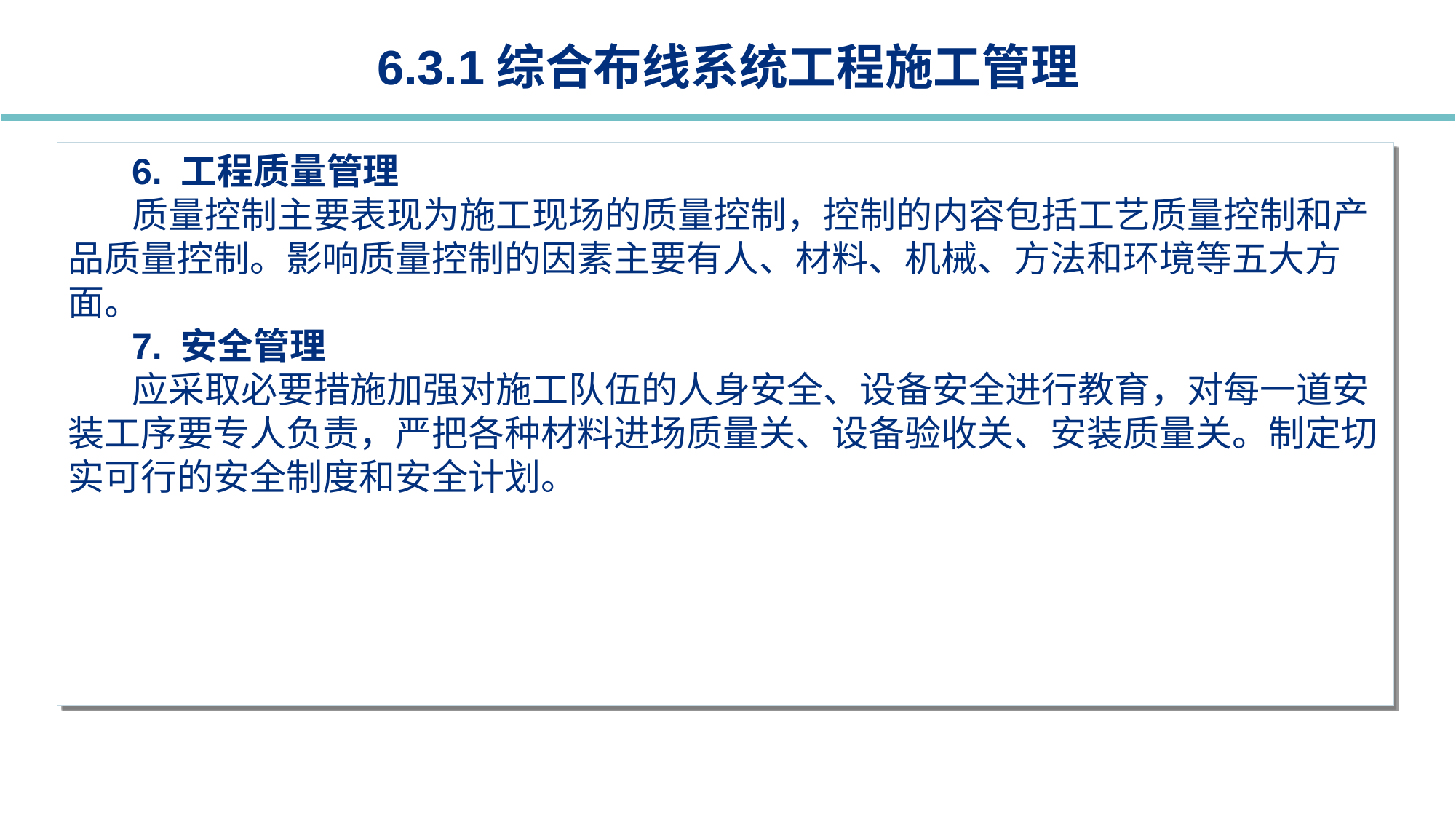

6.3.1综合布线系统工程施工管理
6. 工程质量管理
质量控制主要表现为施工现场的质量控制，控制的内容包括工艺质量控制和产品质量控制。影响质量控制的因素主要有人、材料、机械、方法和环境等五大方面。
7. 安全管理
应采取必要措施加强对施工队伍的人身安全、设备安全进行教育，对每一道安装工序要专人负责，严把各种材料进场质量关、设备验收关、安装质量关。制定切实可行的安全制度和安全计划。